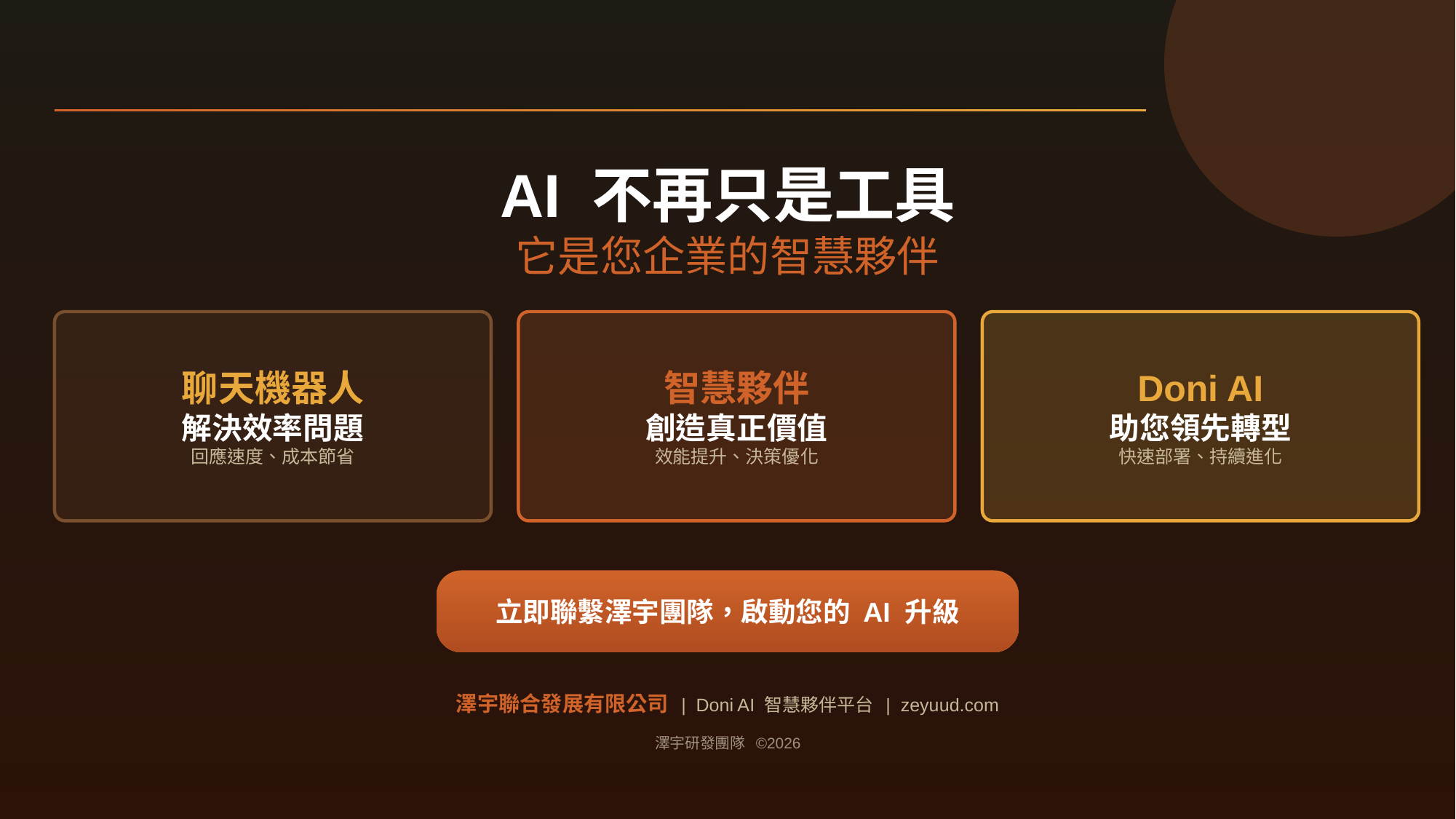

AI 不再只是工具
它是您企業的智慧夥伴
聊天機器人
解決效率問題
回應速度、成本節省
智慧夥伴
創造真正價值
效能提升、決策優化
Doni AI
助您領先轉型
快速部署、持續進化
立即聯繫澤宇團隊，啟動您的 AI 升級
澤宇聯合發展有限公司  |  Doni AI 智慧夥伴平台  |  zeyuud.com

澤宇研發團隊  ©2026